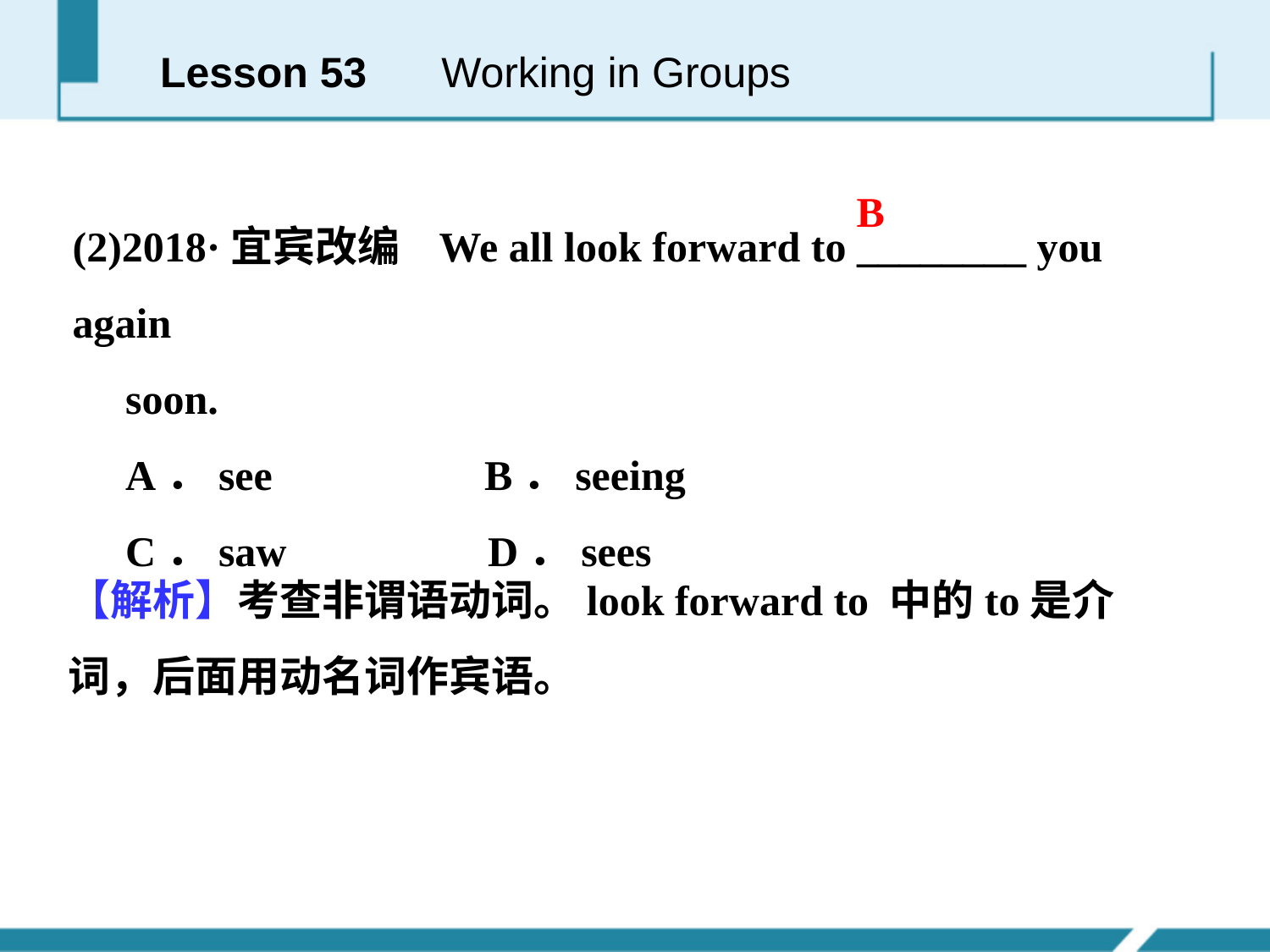

Lesson 53 　Working in Groups
B
(2)2018·宜宾改编   We all look forward to ________ you again
     soon.
     A．see                    B．seeing
     C．saw                   D．sees

【解析】考查非谓语动词。look forward to 中的to是介词，后面用动名词作宾语。